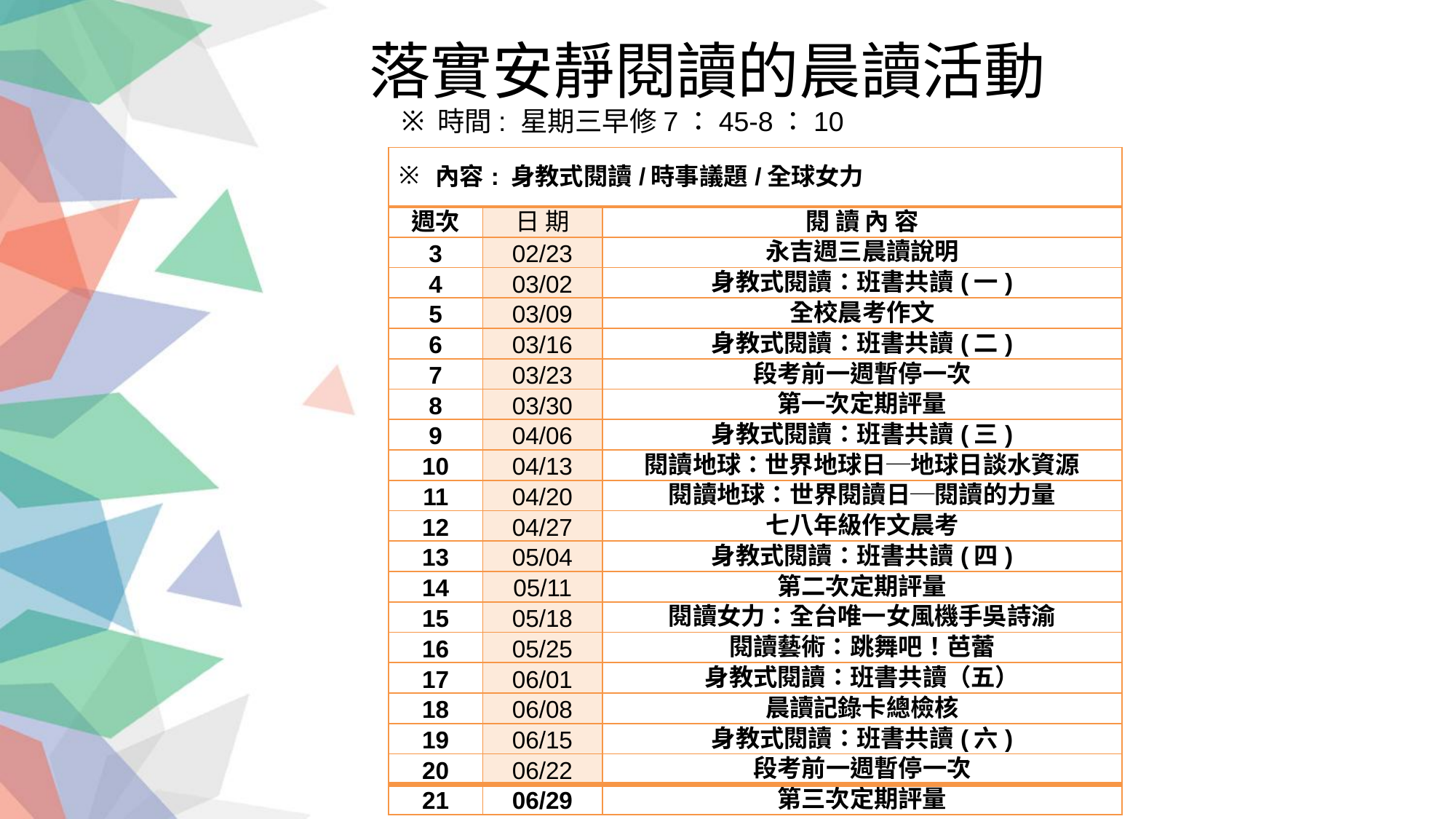

落實安靜閱讀的晨讀活動
時間: 星期三早修7：45-8：10
| 內容: 身教式閱讀/時事議題/全球女力 |  |  |
| --- | --- | --- |
| 週次 | 日 期 | 閱 讀 內 容 |
| 3 | 02/23 | 永吉週三晨讀說明 |
| 4 | 03/02 | 身教式閱讀：班書共讀(一) |
| 5 | 03/09 | 全校晨考作文 |
| 6 | 03/16 | 身教式閱讀：班書共讀(二) |
| 7 | 03/23 | 段考前一週暫停一次 |
| 8 | 03/30 | 第一次定期評量 |
| 9 | 04/06 | 身教式閱讀：班書共讀(三) |
| 10 | 04/13 | 閱讀地球：世界地球日─地球日談水資源 |
| 11 | 04/20 | 閱讀地球：世界閱讀日─閱讀的力量 |
| 12 | 04/27 | 七八年級作文晨考 |
| 13 | 05/04 | 身教式閱讀：班書共讀(四) |
| 14 | 05/11 | 第二次定期評量 |
| 15 | 05/18 | 閱讀女力：全台唯一女風機手吳詩渝 |
| 16 | 05/25 | 閱讀藝術：跳舞吧！芭蕾 |
| 17 | 06/01 | 身教式閱讀：班書共讀（五） |
| 18 | 06/08 | 晨讀記錄卡總檢核 |
| 19 | 06/15 | 身教式閱讀：班書共讀(六) |
| 20 | 06/22 | 段考前一週暫停一次 |
| 21 | 06/29 | 第三次定期評量 |